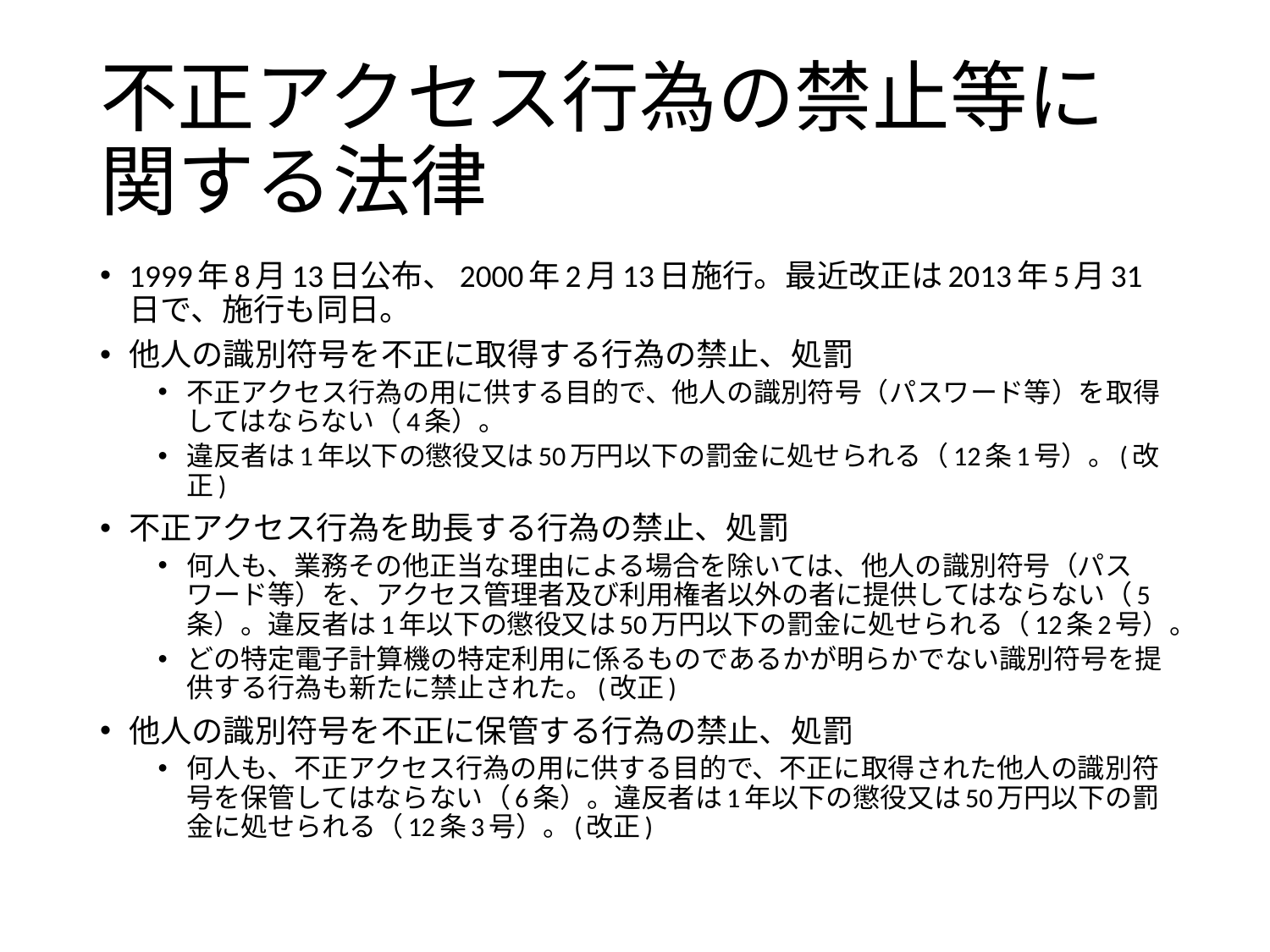

# 不正アクセス行為の禁止等に関する法律
1999年8月13日公布、2000年2月13日施行。最近改正は2013年5月31日で、施行も同日。
他人の識別符号を不正に取得する行為の禁止、処罰
不正アクセス行為の用に供する目的で、他人の識別符号（パスワード等）を取得してはならない（4条）。
違反者は1年以下の懲役又は50万円以下の罰金に処せられる（12条1号）。(改正)
不正アクセス行為を助長する行為の禁止、処罰
何人も、業務その他正当な理由による場合を除いては、他人の識別符号（パスワード等）を、アクセス管理者及び利用権者以外の者に提供してはならない（5条）。違反者は1年以下の懲役又は50万円以下の罰金に処せられる（12条2号）。
どの特定電子計算機の特定利用に係るものであるかが明らかでない識別符号を提供する行為も新たに禁止された。(改正)
他人の識別符号を不正に保管する行為の禁止、処罰
何人も、不正アクセス行為の用に供する目的で、不正に取得された他人の識別符号を保管してはならない（6条）。違反者は1年以下の懲役又は50万円以下の罰金に処せられる（12条3号）。(改正)